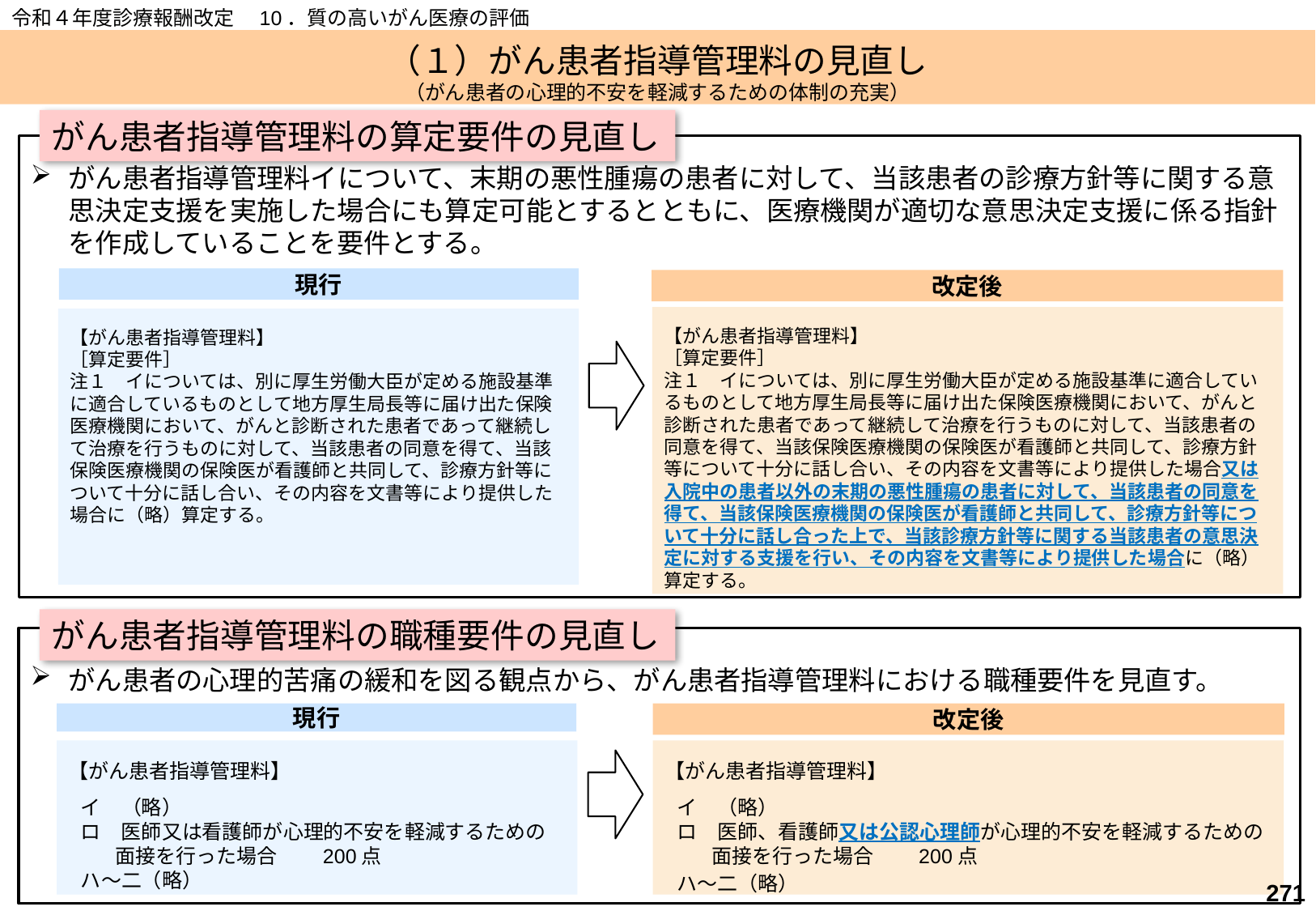

令和４年度診療報酬改定　10．質の高いがん医療の評価
# （１）がん患者指導管理料の見直し （がん患者の心理的不安を軽減するための体制の充実）
がん患者指導管理料の算定要件の見直し

がん患者指導管理料イについて、末期の悪性腫瘍の患者に対して、当該患者の診療方針等に関する意思決定支援を実施した場合にも算定可能とするとともに、医療機関が適切な意思決定支援に係る指針を作成していることを要件とする。
現行
改定後
【がん患者指導管理料】
［算定要件］
注１　イについては、別に厚生労働大臣が定める施設基準に適合しているものとして地方厚生局長等に届け出た保険医療機関において、がんと診断された患者であって継続して治療を行うものに対して、当該患者の同意を得て、当該保険医療機関の保険医が看護師と共同して、診療方針等について十分に話し合い、その内容を文書等により提供した場合又は入院中の患者以外の末期の悪性腫瘍の患者に対して、当該患者の同意を得て、当該保険医療機関の保険医が看護師と共同して、診療方針等について十分に話し合った上で、当該診療方針等に関する当該患者の意思決定に対する支援を行い、その内容を文書等により提供した場合に（略）算定する。
【がん患者指導管理料】
［算定要件］
注１　イについては、別に厚生労働大臣が定める施設基準に適合しているものとして地方厚生局長等に届け出た保険医療機関において、がんと診断された患者であって継続して治療を行うものに対して、当該患者の同意を得て、当該保険医療機関の保険医が看護師と共同して、診療方針等について十分に話し合い、その内容を文書等により提供した場合に（略）算定する。

がん患者指導管理料の職種要件の見直し

がん患者の心理的苦痛の緩和を図る観点から、がん患者指導管理料における職種要件を見直す。

現行
改定後
【がん患者指導管理料】
イ　（略）
ロ　医師又は看護師が心理的不安を軽減するための面接を行った場合　　200点
ハ～二（略）

【がん患者指導管理料】
イ　（略）
ロ　医師、看護師又は公認心理師が心理的不安を軽減するための面接を行った場合　　200点
ハ～二（略）

271